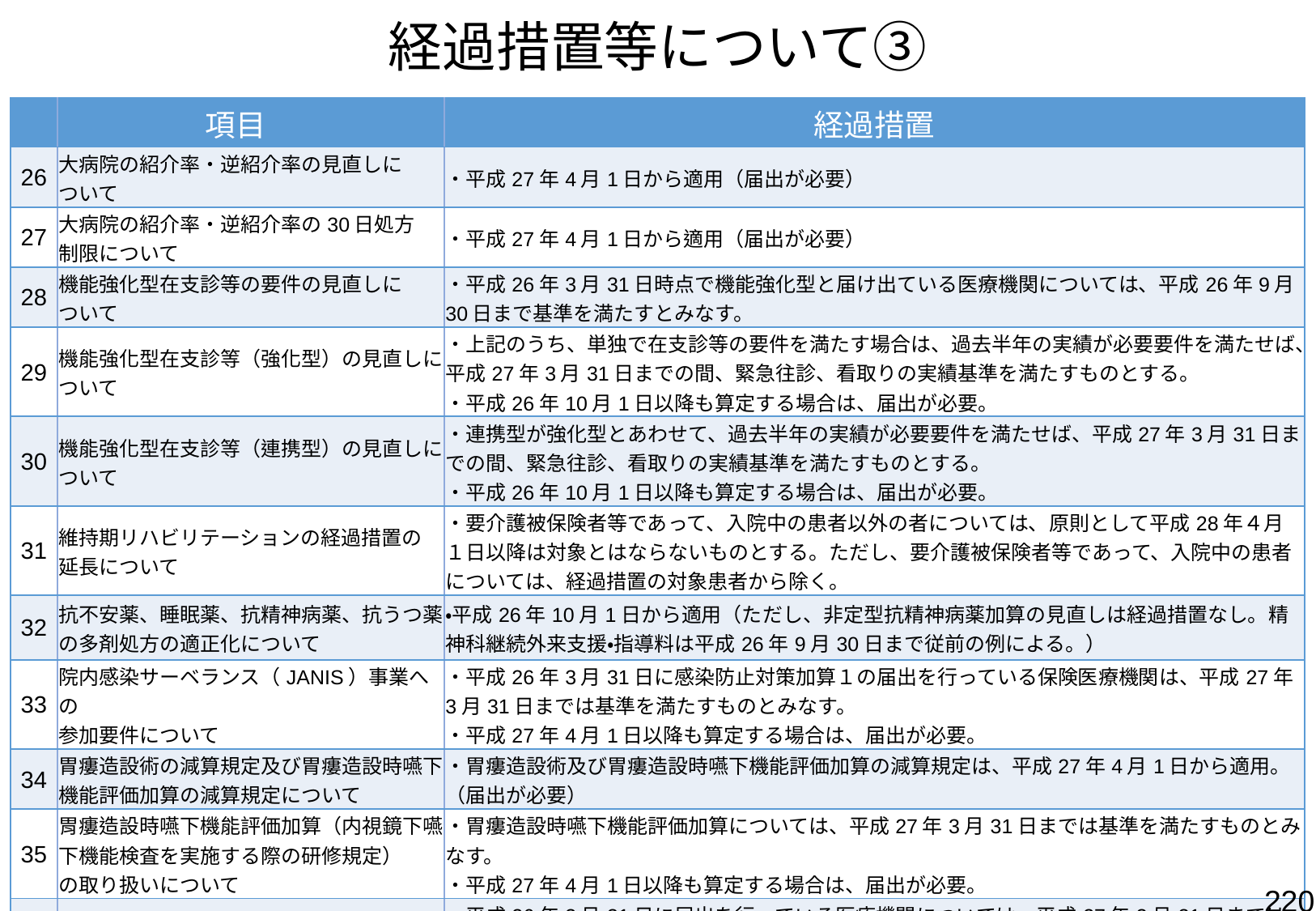

経過措置等について③
|  | 項目 | 経過措置 |
| --- | --- | --- |
| 26 | 大病院の紹介率・逆紹介率の見直しに ついて | ・平成27年4月1日から適用（届出が必要） |
| 27 | 大病院の紹介率・逆紹介率の30日処方 制限について | ・平成27年4月1日から適用（届出が必要） |
| 28 | 機能強化型在支診等の要件の見直しに ついて | ・平成26年3月31日時点で機能強化型と届け出ている医療機関については、平成26年9月30日まで基準を満たすとみなす。 |
| 29 | 機能強化型在支診等（強化型）の見直しについて | ・上記のうち、単独で在支診等の要件を満たす場合は、過去半年の実績が必要要件を満たせば、平成27年3月31日までの間、緊急往診、看取りの実績基準を満たすものとする。 ・平成26年10月1日以降も算定する場合は、届出が必要。 |
| 30 | 機能強化型在支診等（連携型）の見直しについて | ・連携型が強化型とあわせて、過去半年の実績が必要要件を満たせば、平成27年3月31日までの間、緊急往診、看取りの実績基準を満たすものとする。 ・平成26年10月1日以降も算定する場合は、届出が必要。 |
| 31 | 維持期リハビリテーションの経過措置の 延長について | ・要介護被保険者等であって、入院中の患者以外の者については、原則として平成28年４月１日以降は対象とはならないものとする。ただし、要介護被保険者等であって、入院中の患者については、経過措置の対象患者から除く。 |
| 32 | 抗不安薬、睡眠薬、抗精神病薬、抗うつ薬の多剤処方の適正化について | ・平成26年10月1日から適用（ただし、非定型抗精神病薬加算の見直しは経過措置なし。精神科継続外来支援・指導料は平成26年9月30日まで従前の例による。） |
| 33 | 院内感染サーベランス（JANIS）事業への 参加要件について | ・平成26年3月31日に感染防止対策加算１の届出を行っている保険医療機関は、平成27年3月31日までは基準を満たすものとみなす。 ・平成27年4月1日以降も算定する場合は、届出が必要。 |
| 34 | 胃瘻造設術の減算規定及び胃瘻造設時嚥下機能評価加算の減算規定について | ・胃瘻造設術及び胃瘻造設時嚥下機能評価加算の減算規定は、平成27年4月1日から適用。（届出が必要） |
| 35 | 胃瘻造設時嚥下機能評価加算（内視鏡下嚥下機能検査を実施する際の研修規定） の取り扱いについて | ・胃瘻造設時嚥下機能評価加算については、平成27年3月31日までは基準を満たすものとみなす。 ・平成27年4月1日以降も算定する場合は、届出が必要。 |
| 36 | データ提出加算の対象病棟の拡大に ついて | ・平成26年3月31日に届出を行っている医療機関については、平成27年3月31日までは基準を満たすものとみなす。 ・平成27年4月1日以降も算定する場合は、届出が必要。 |
220